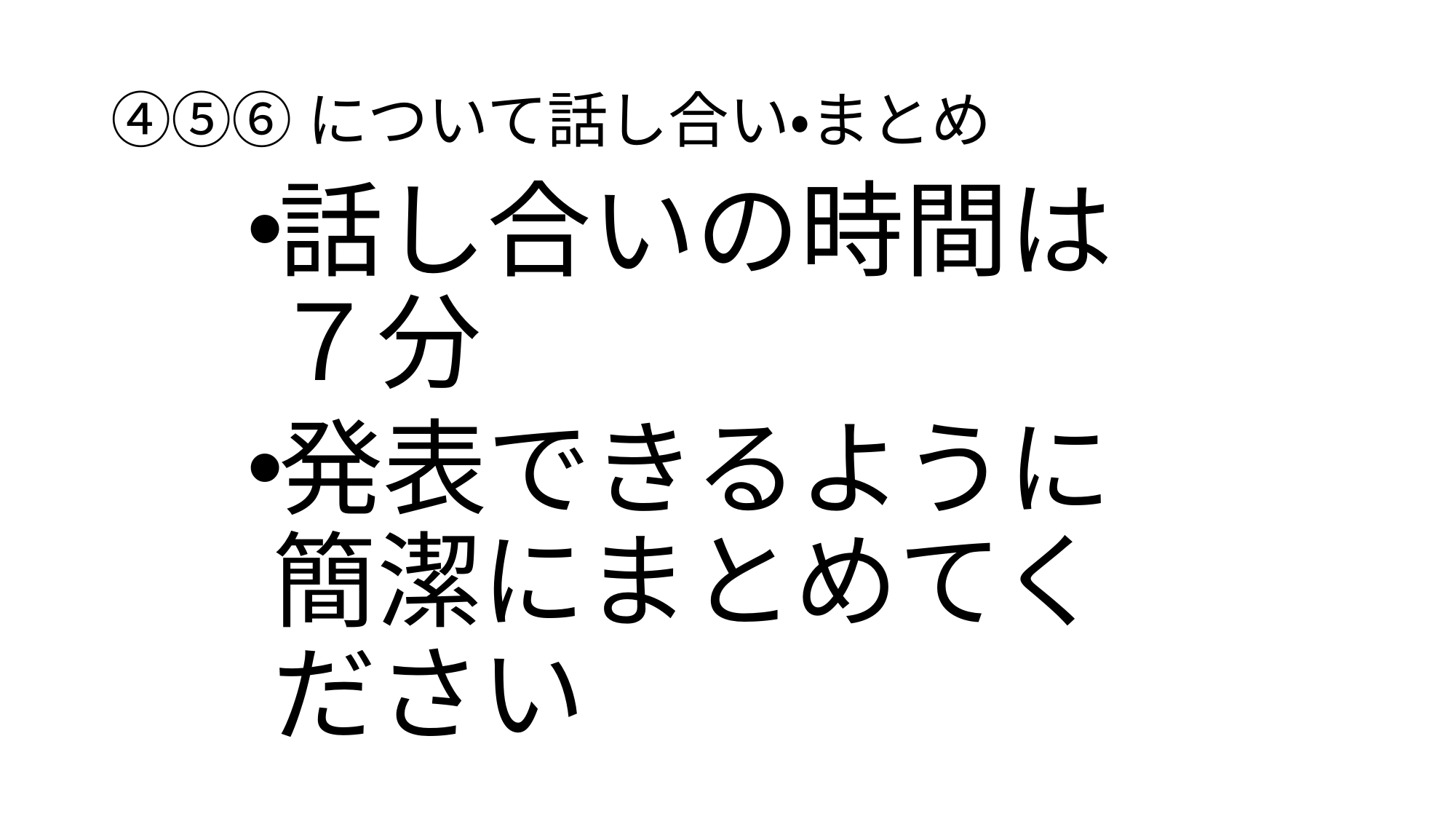

# ④⑤⑥について話し合い・まとめ
話し合いの時間は７分
発表できるように簡潔にまとめてください